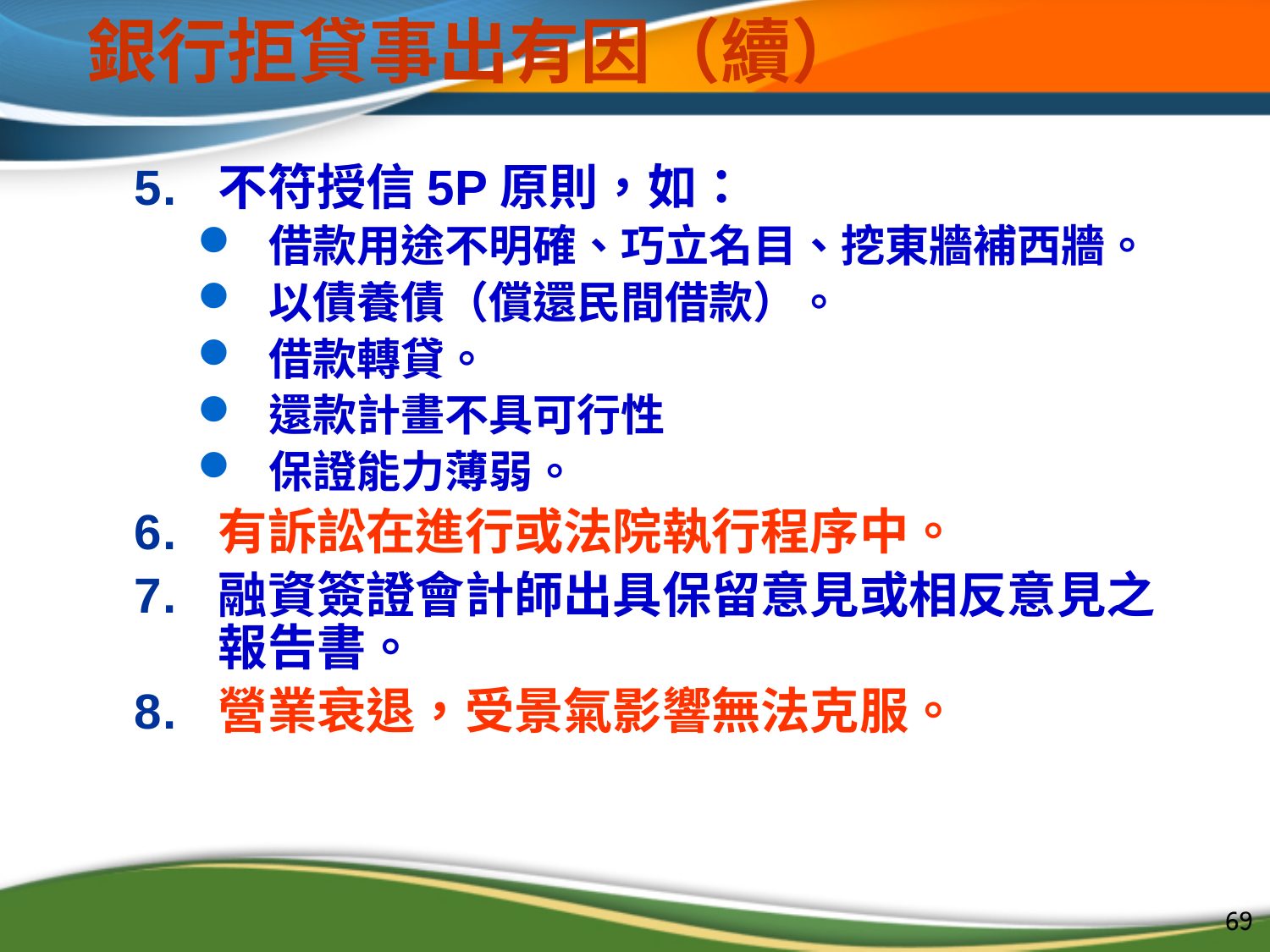

# 銀行拒貸事出有因（續）
不符授信5P原則，如：
借款用途不明確、巧立名目、挖東牆補西牆。
以債養債（償還民間借款）。
借款轉貸。
還款計畫不具可行性
保證能力薄弱。
有訴訟在進行或法院執行程序中。
融資簽證會計師出具保留意見或相反意見之報告書。
營業衰退，受景氣影響無法克服。

69